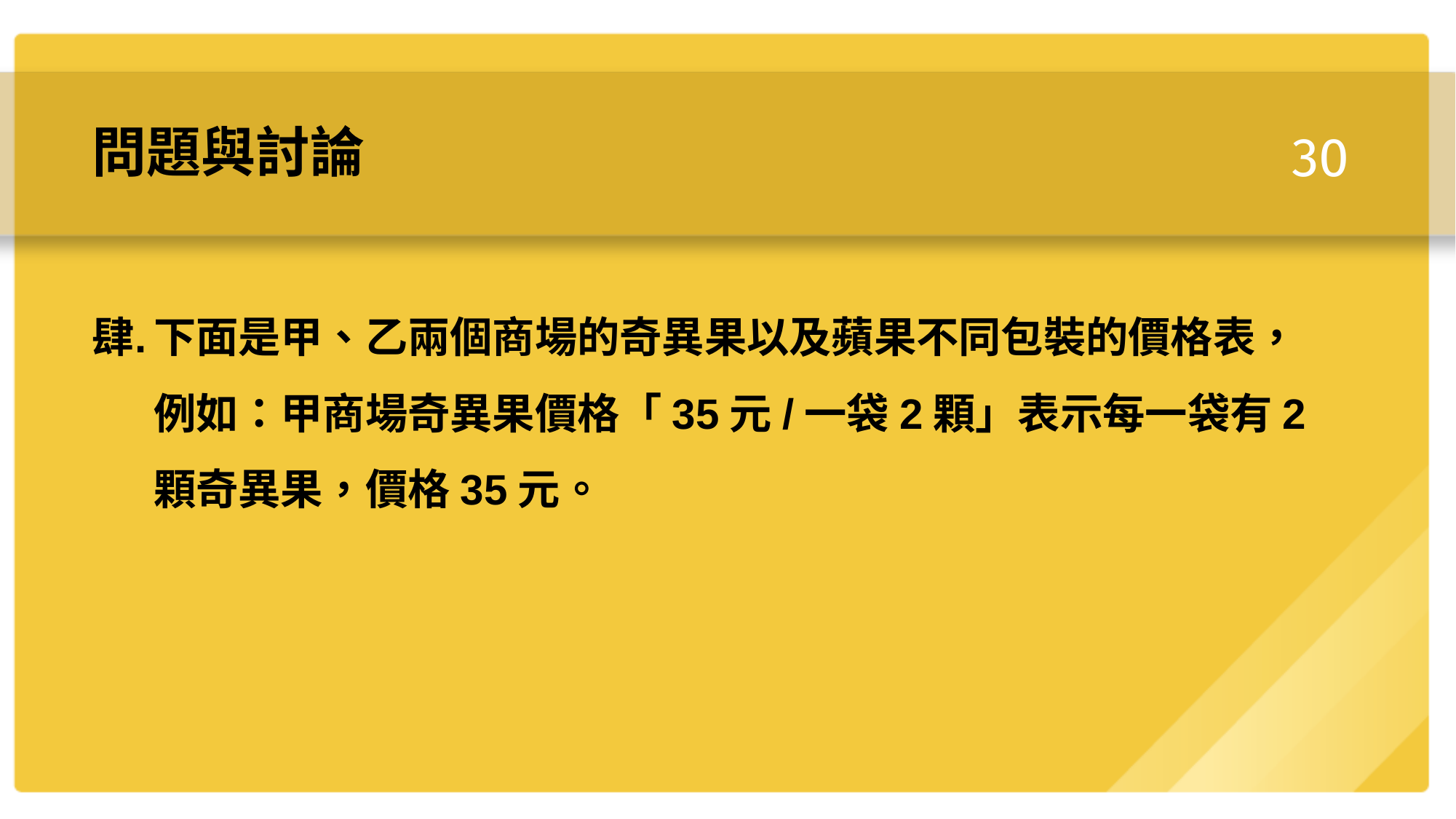

30
# 問題與討論
下面是甲、乙兩個商場的奇異果以及蘋果不同包裝的價格表，例如：甲商場奇異果價格「35元/一袋2顆」表示每一袋有2顆奇異果，價格35元。